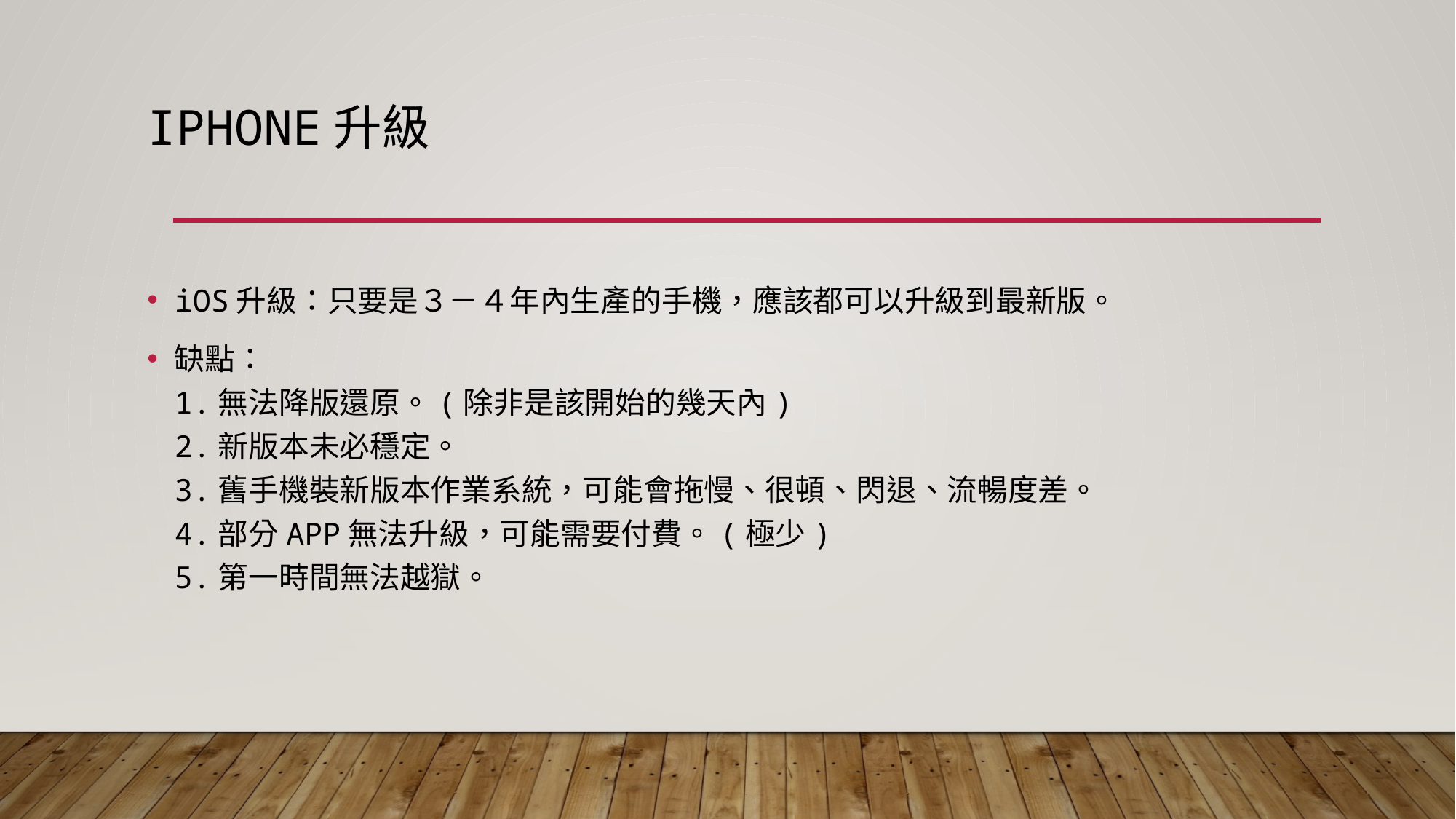

# iphone升級
iOS升級：只要是３－４年內生產的手機，應該都可以升級到最新版。
缺點：
1.無法降版還原。(除非是該開始的幾天內)
2.新版本未必穩定。
3.舊手機裝新版本作業系統，可能會拖慢、很頓、閃退、流暢度差。
4.部分APP無法升級，可能需要付費。(極少)
5.第一時間無法越獄。